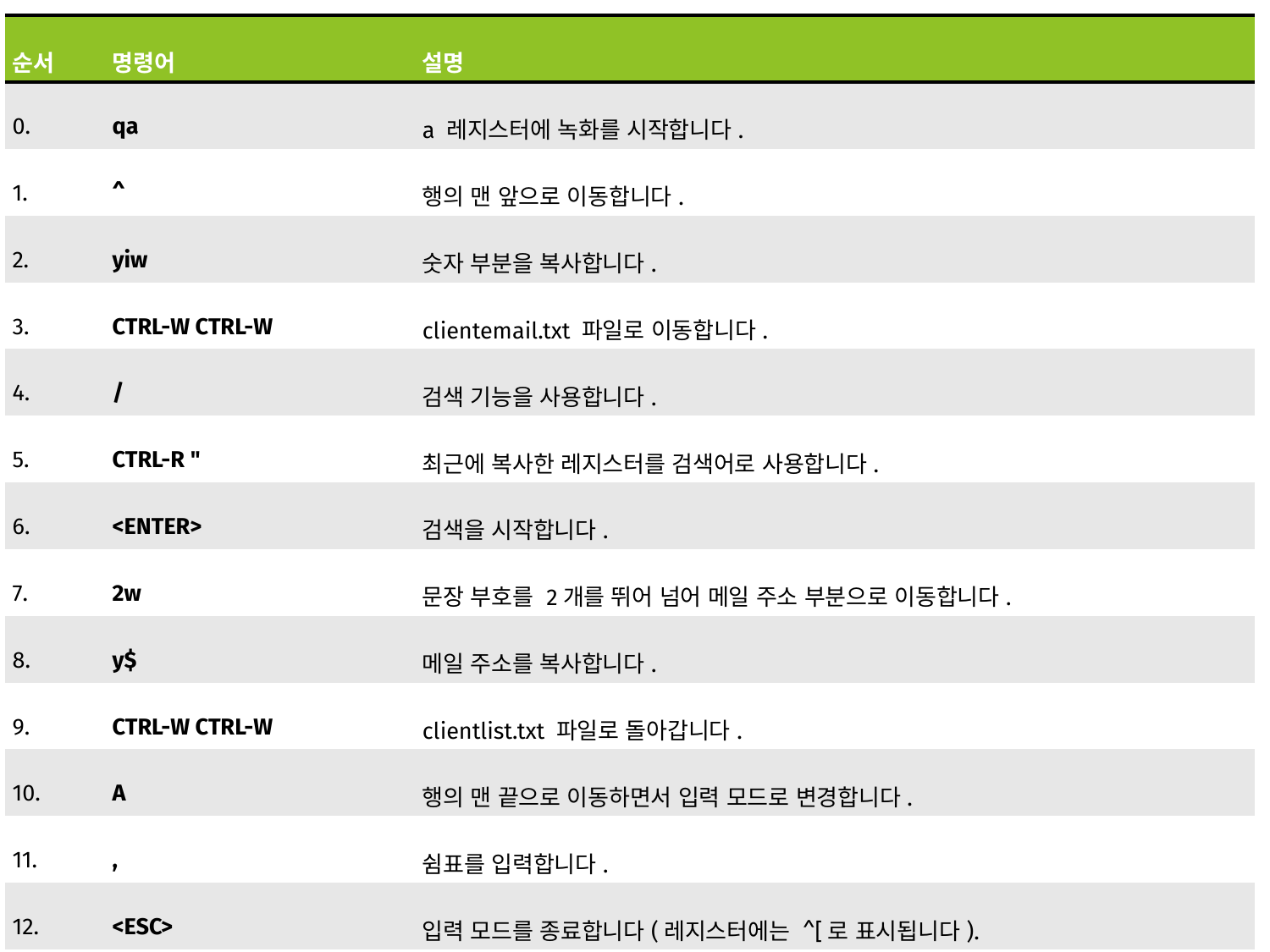

# Practice (fin)
| 순서 | 명령어 | 설명 |
| --- | --- | --- |
| 0. | qa | a 레지스터에 녹화를 시작합니다. |
| 1. | ^ | 행의 맨 앞으로 이동합니다. |
| 2. | yiw | 숫자 부분을 복사합니다. |
| 3. | CTRL-W CTRL-W | clientemail.txt 파일로 이동합니다. |
| 4. | / | 검색 기능을 사용합니다. |
| 5. | CTRL-R " | 최근에 복사한 레지스터를 검색어로 사용합니다. |
| 6. | <ENTER> | 검색을 시작합니다. |
| 7. | 2w | 문장 부호를 2개를 뛰어 넘어 메일 주소 부분으로 이동합니다. |
| 8. | y$ | 메일 주소를 복사합니다. |
| 9. | CTRL-W CTRL-W | clientlist.txt 파일로 돌아갑니다. |
| 10. | A | 행의 맨 끝으로 이동하면서 입력 모드로 변경합니다. |
| 11. | , | 쉼표를 입력합니다. |
| 12. | <ESC> | 입력 모드를 종료합니다(레지스터에는 ^[로 표시됩니다). |
| 13. | p | 앞에서 복사한 메일 주소를 붙여넣습니다. |
| 14. | q | 녹화를 종료합니다. |